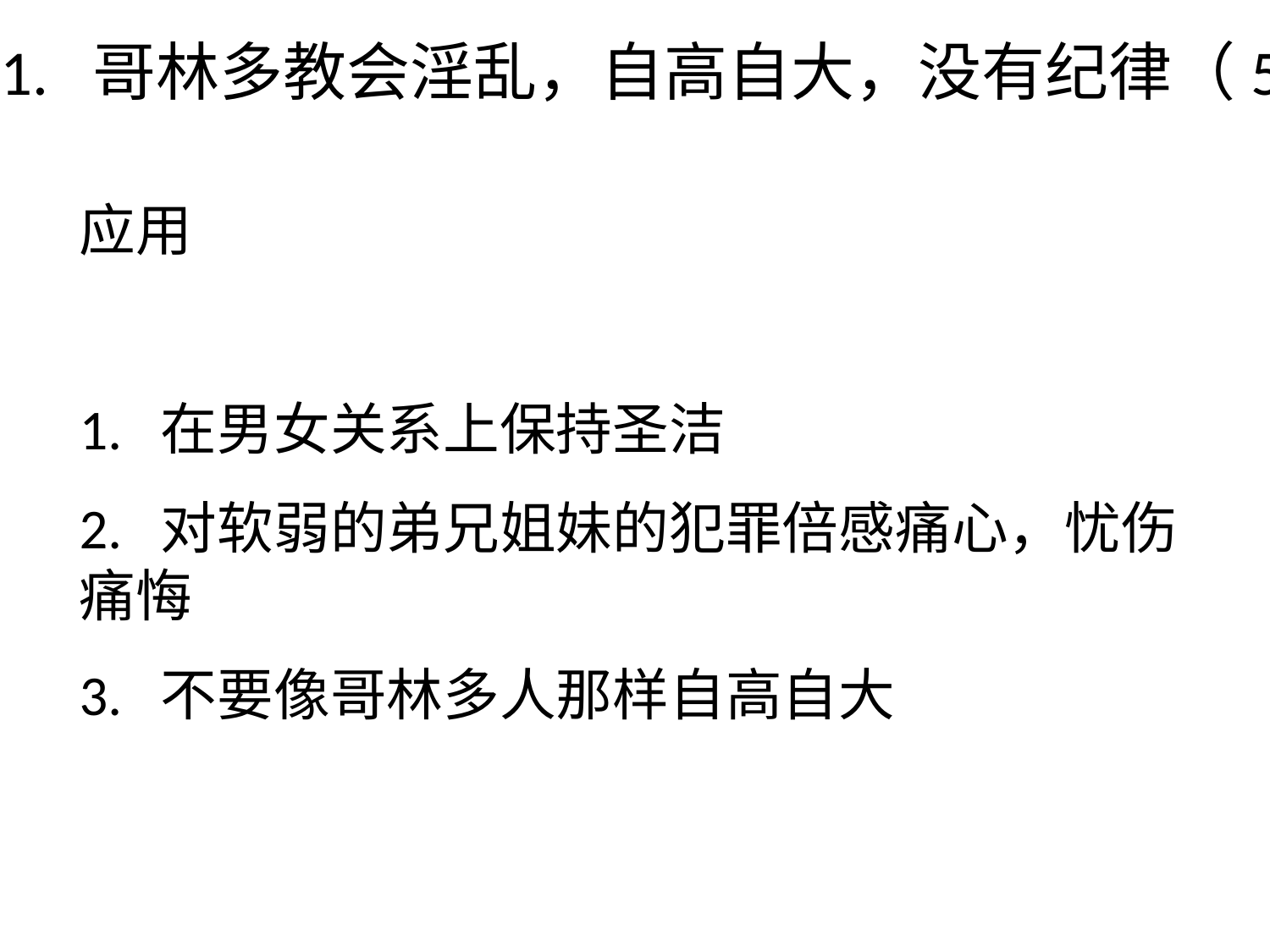

1.  哥林多教会淫乱，自高自大，没有纪律（5：1-2）
应用

1.  在男女关系上保持圣洁
2.  对软弱的弟兄姐妹的犯罪倍感痛心，忧伤痛悔
3.  不要像哥林多人那样自高自大